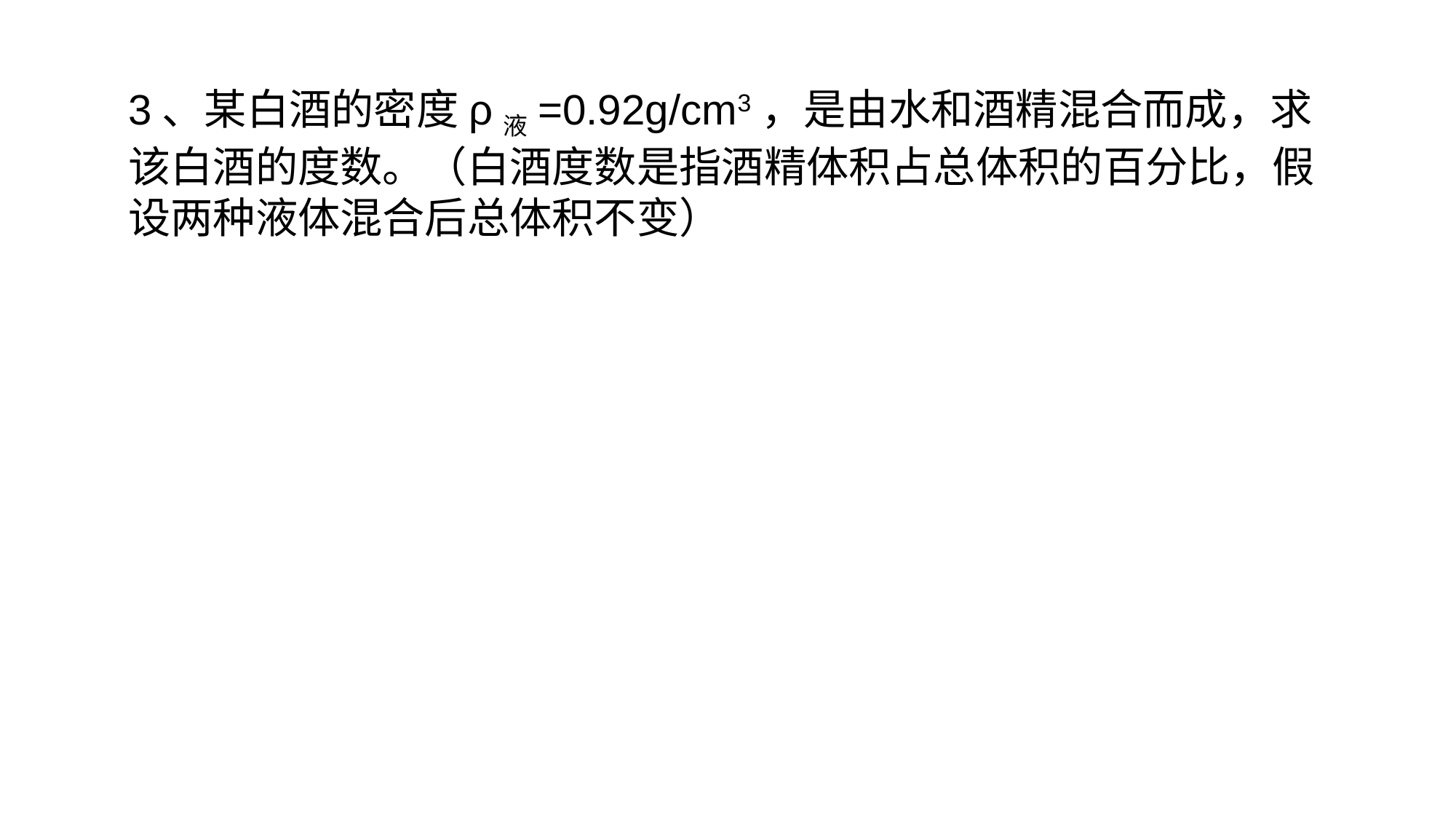

3、某白酒的密度ρ液=0.92g/cm3，是由水和酒精混合而成，求该白酒的度数。（白酒度数是指酒精体积占总体积的百分比，假设两种液体混合后总体积不变）